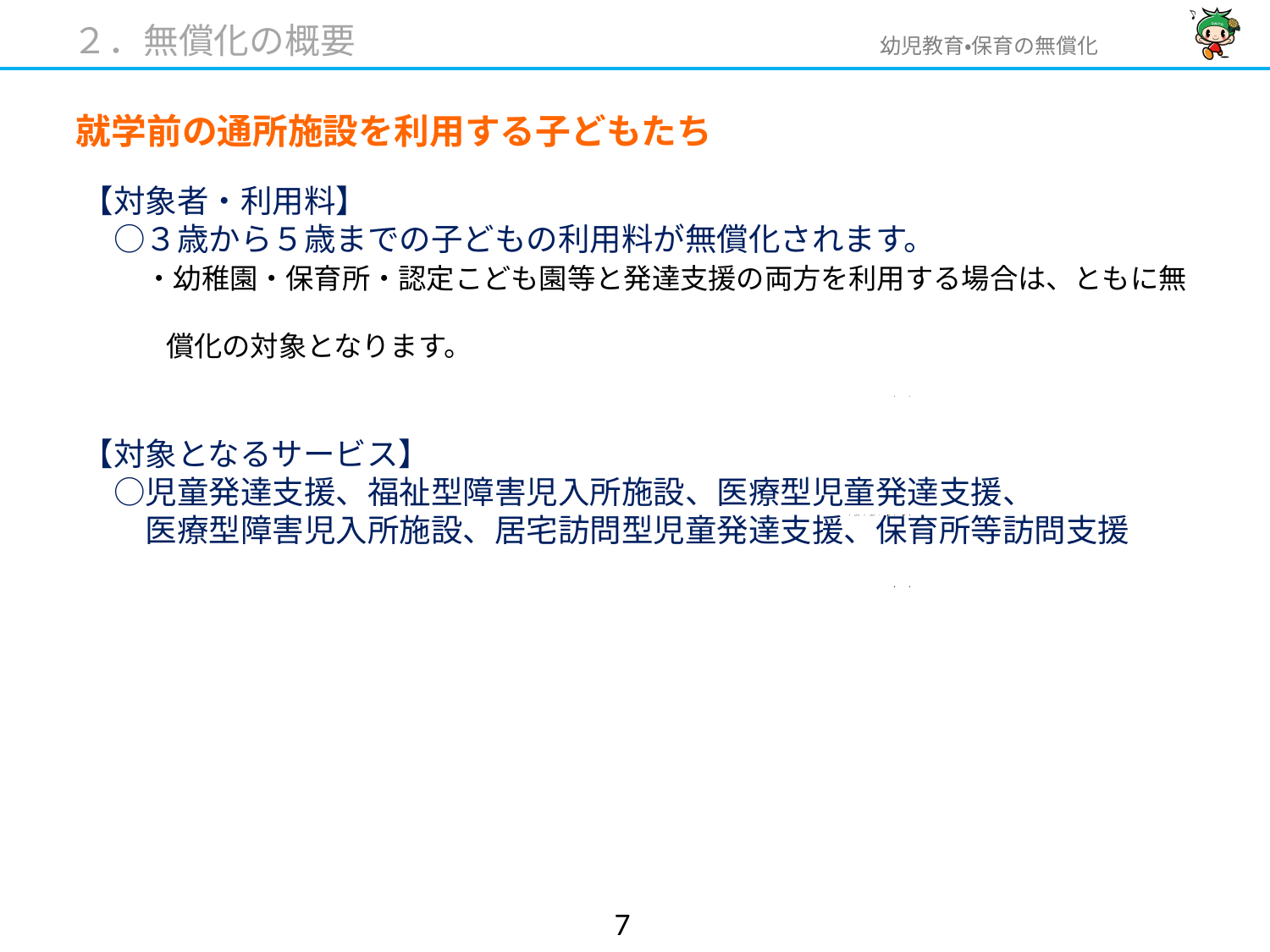

２．無償化の概要

# 就学前の通所施設を利用する子どもたち
【対象者・利用料】
　○３歳から５歳までの子どもの利用料が無償化されます。
　　・幼稚園・保育所・認定こども園等と発達支援の両方を利用する場合は、ともに無
　　　償化の対象となります。

【対象となるサービス】
　○児童発達支援、福祉型障害児入所施設、医療型児童発達支援、
　　医療型障害児入所施設、居宅訪問型児童発達支援、保育所等訪問支援

7